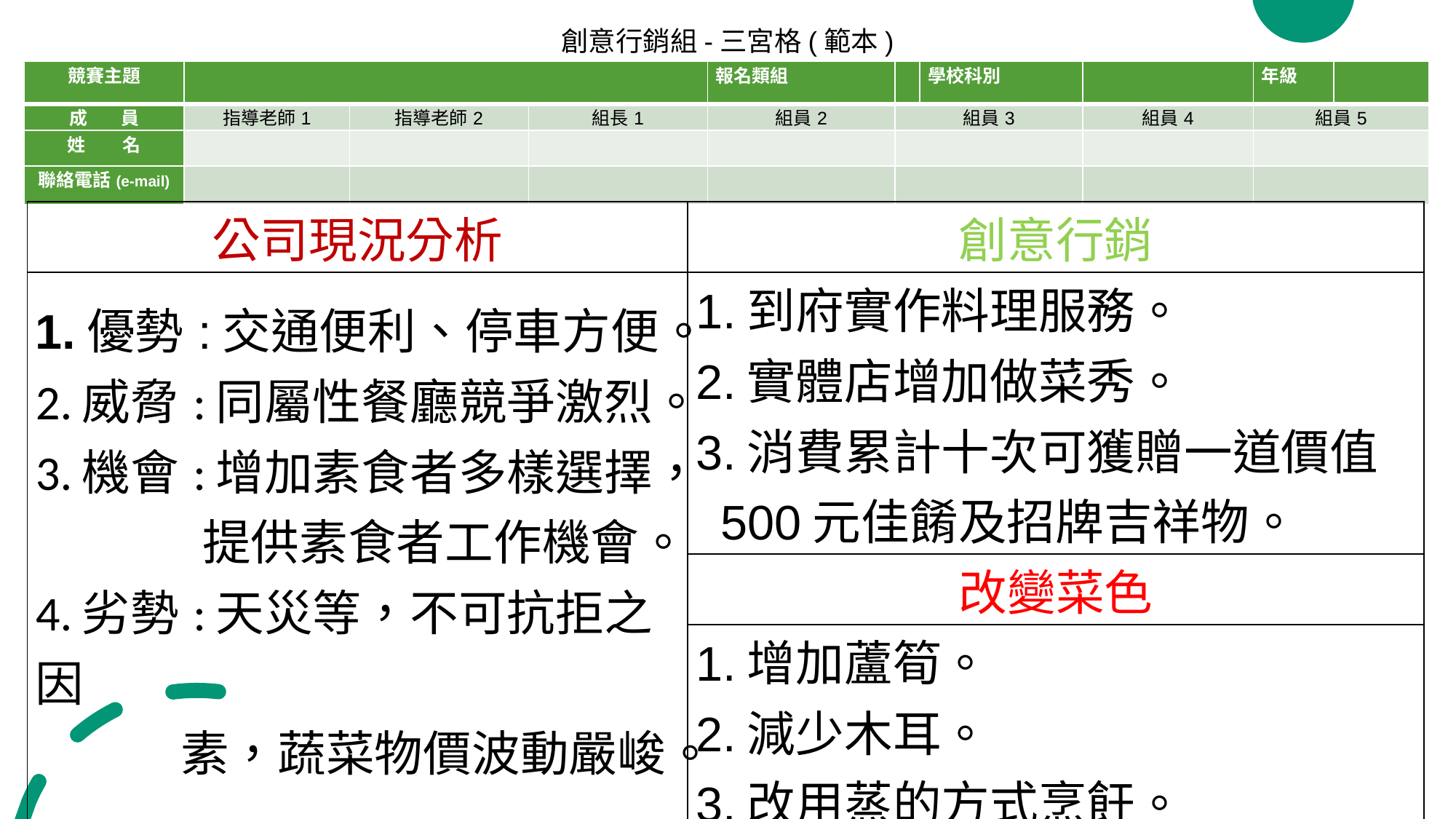

創意行銷組-三宮格(範本)
#
| 競賽主題 |  |  |  | 報名類組 |  | 學校科別 |  | 年級 |  |
| --- | --- | --- | --- | --- | --- | --- | --- | --- | --- |
| 成 員 | 指導老師1 | 指導老師2 | 組長1 | 組員2 | 組員3 |  | 組員4 | 組員5 |  |
| 姓 名 |  |  |  |  |  |  |  |  |  |
| 聯絡電話(e-mail) |  |  |  |  |  |  |  |  |  |
| 公司現況分析 | 創意行銷 |
| --- | --- |
| 1.優勢:交通便利、停車方便。 2.威脅:同屬性餐廳競爭激烈。 3.機會:增加素食者多樣選擇， 提供素食者工作機會。 4.劣勢:天災等，不可抗拒之因 素，蔬菜物價波動嚴峻。 | 1.到府實作料理服務。 2.實體店增加做菜秀。 3.消費累計十次可獲贈一道價值 500元佳餚及招牌吉祥物。 |
|  | 改變菜色 |
|  | 1.增加蘆筍。 2.減少木耳。 3.改用蒸的方式烹飪。 |